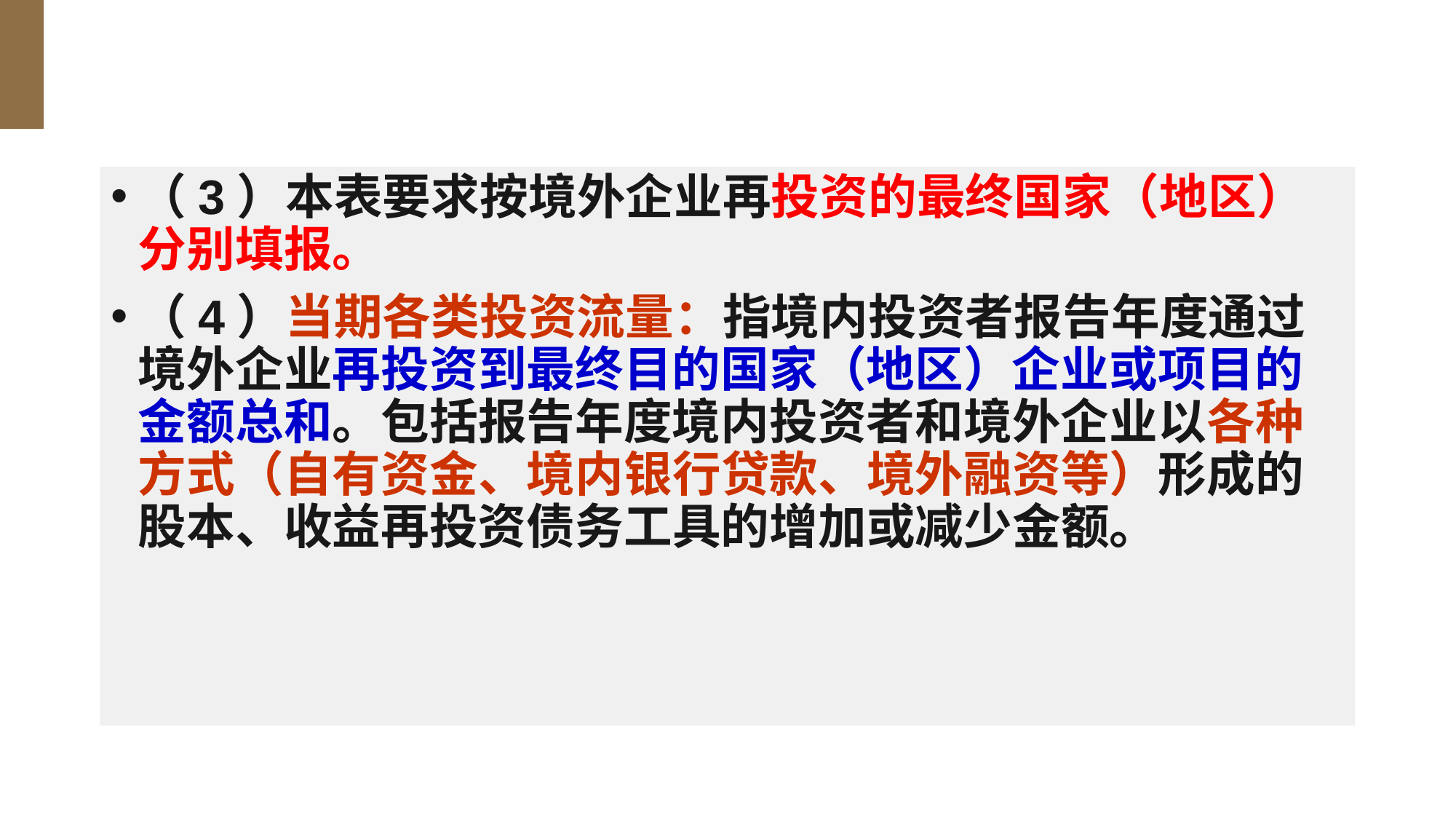

#
（3）本表要求按境外企业再投资的最终国家（地区）分别填报。
（4）当期各类投资流量：指境内投资者报告年度通过境外企业再投资到最终目的国家（地区）企业或项目的金额总和。包括报告年度境内投资者和境外企业以各种方式（自有资金、境内银行贷款、境外融资等）形成的股本、收益再投资债务工具的增加或减少金额。